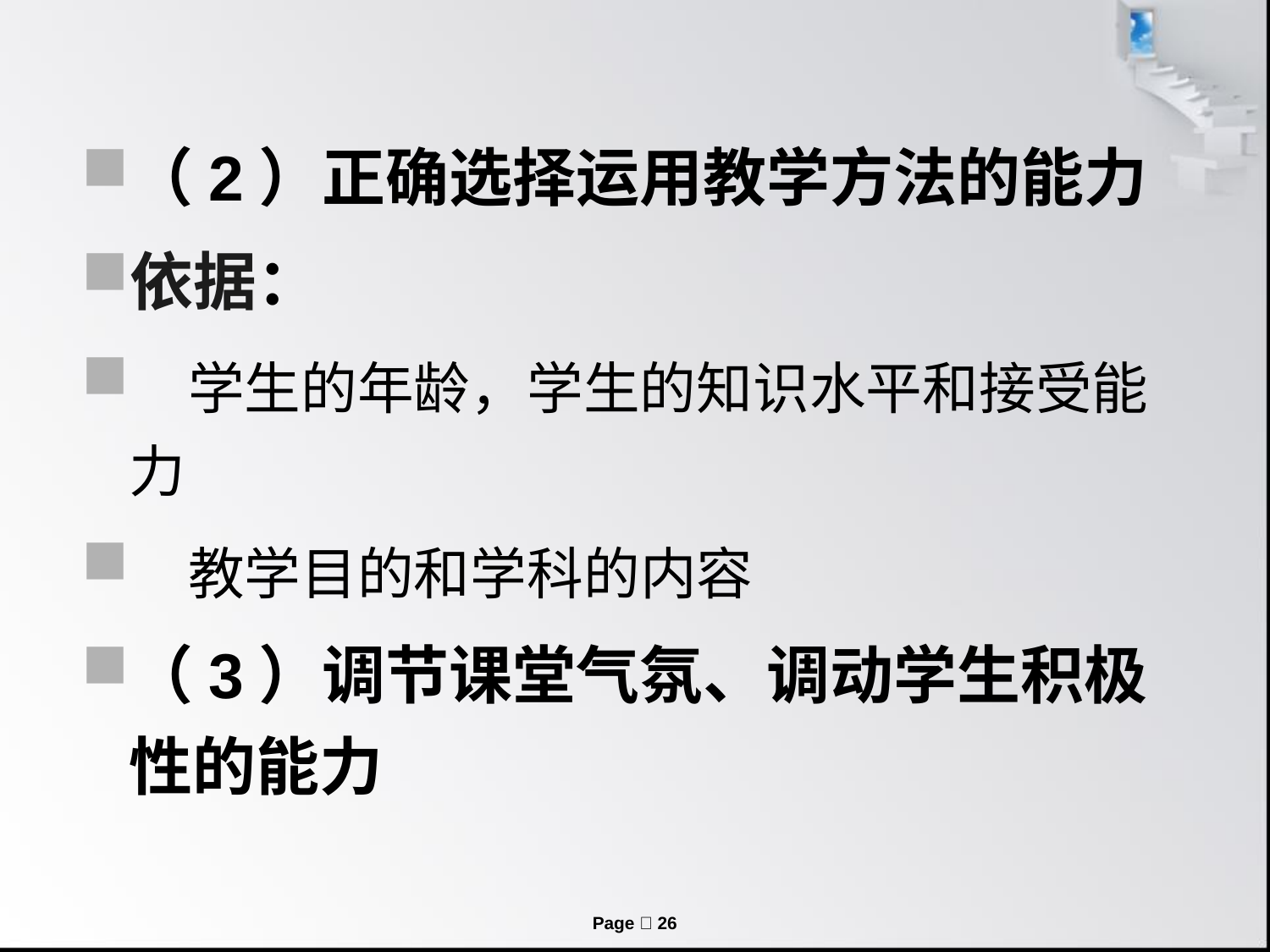

（2）正确选择运用教学方法的能力
依据：
   学生的年龄，学生的知识水平和接受能力
   教学目的和学科的内容
（3）调节课堂气氛、调动学生积极性的能力